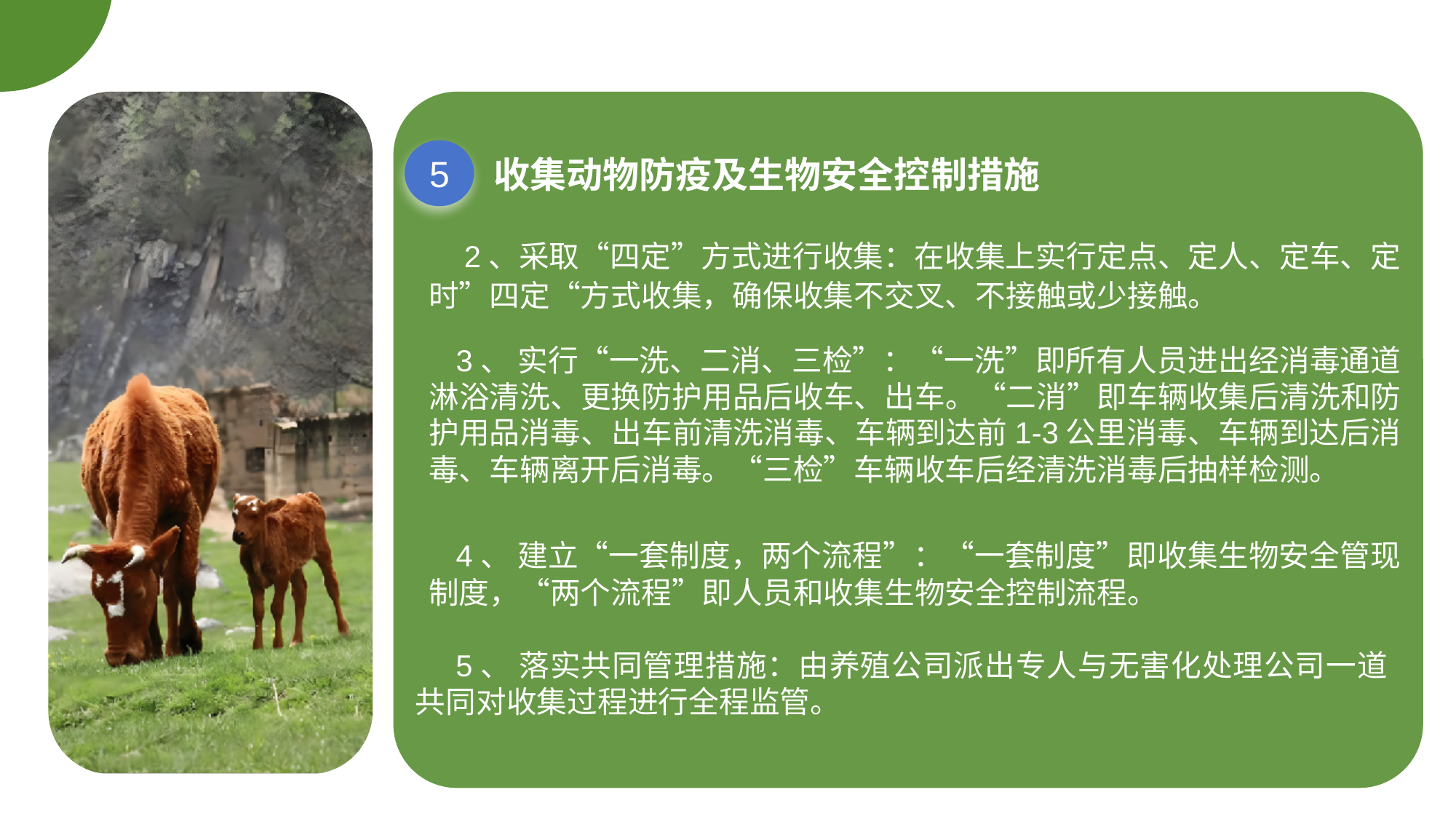

收集动物防疫及生物安全控制措施
5
   2、采取“四定”方式进行收集：在收集上实行定点、定人、定车、定时”四定“方式收集，确保收集不交叉、不接触或少接触。
    3、 实行“一洗、二消、三检”：“一洗”即所有人员进出经消毒通道淋浴清洗、更换防护用品后收车、出车。“二消”即车辆收集后清洗和防护用品消毒、出车前清洗消毒、车辆到达前1-3公里消毒、车辆到达后消毒、车辆离开后消毒。“三检”车辆收车后经清洗消毒后抽样检测。
    4、 建立“一套制度，两个流程”：“一套制度”即收集生物安全管现制度，“两个流程”即人员和收集生物安全控制流程。

     5、 落实共同管理措施：由养殖公司派出专人与无害化处理公司一道共同对收集过程进行全程监管。